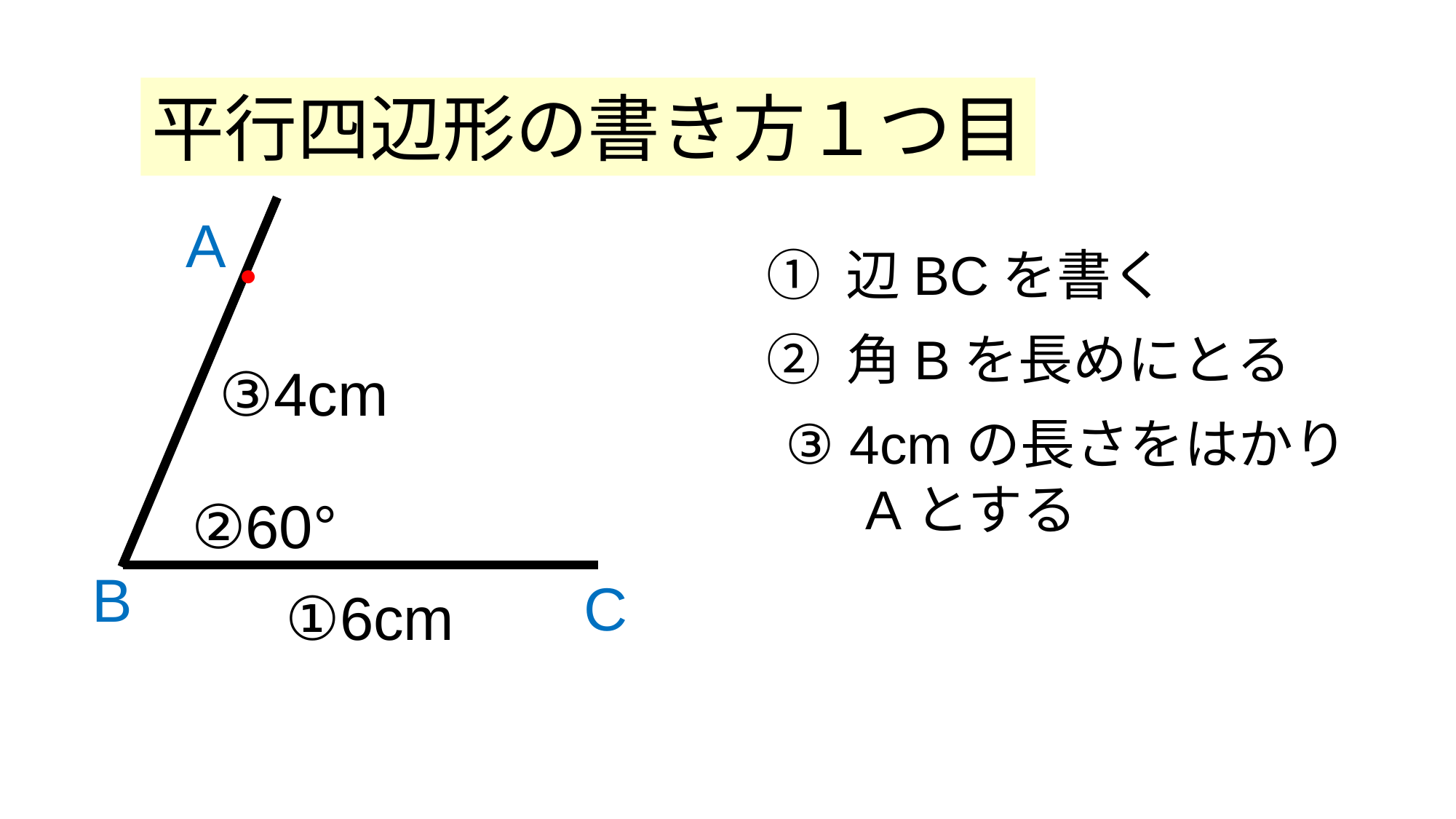

平行四辺形の書き方１つ目
A
① 辺BCを書く
●
② 角Bを長めにとる
③4cm
③ 4cmの長さをはかり
　 Aとする
②60°
B
C
①6cm